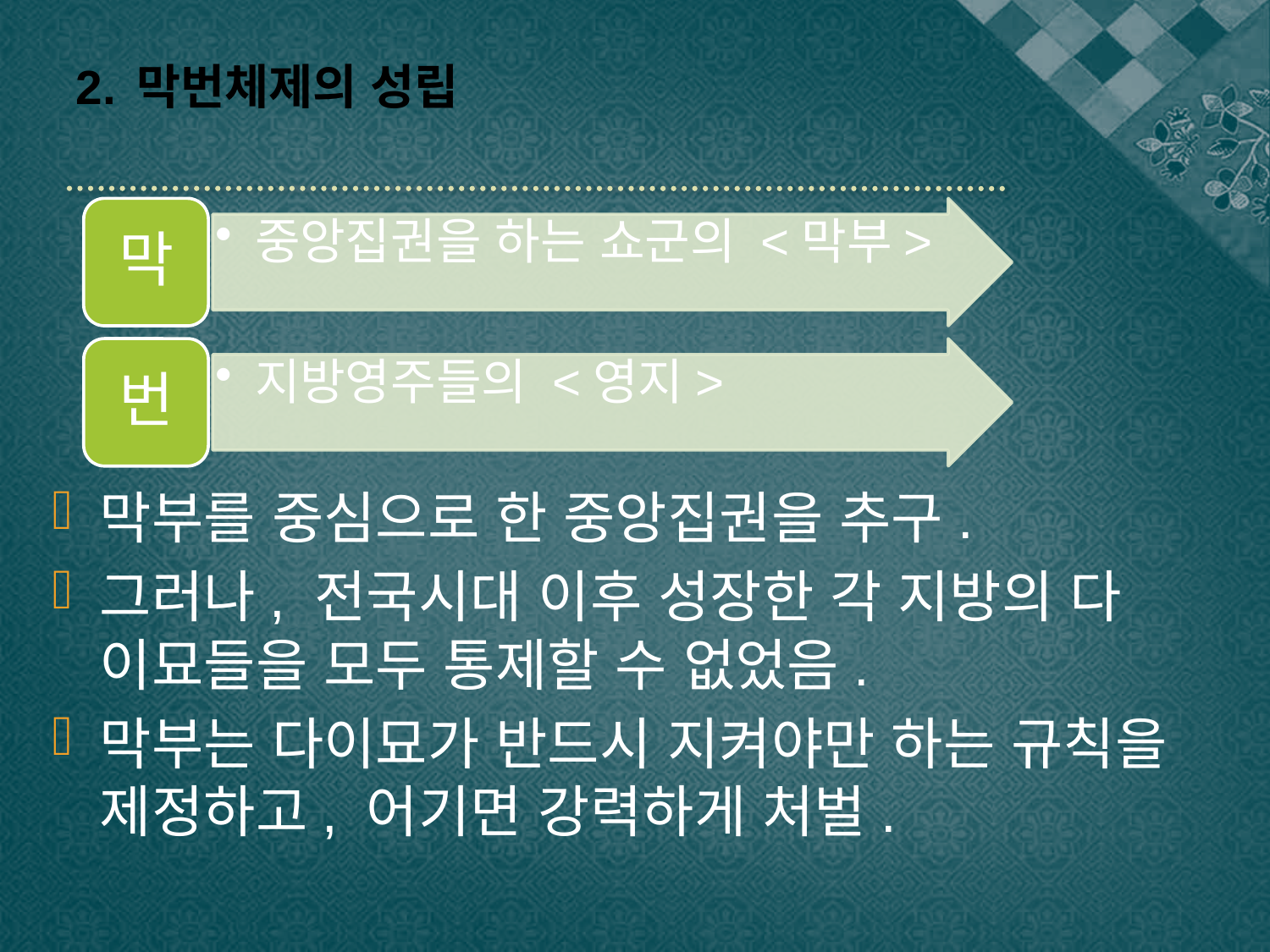

# 2. 막번체제의 성립
중앙집권을 하는 쇼군의 <막부>
막
지방영주들의 <영지>
번
막부를 중심으로 한 중앙집권을 추구.
그러나, 전국시대 이후 성장한 각 지방의 다   이묘들을 모두 통제할 수 없었음.
막부는 다이묘가 반드시 지켜야만 하는 규칙을 제정하고, 어기면 강력하게 처벌.